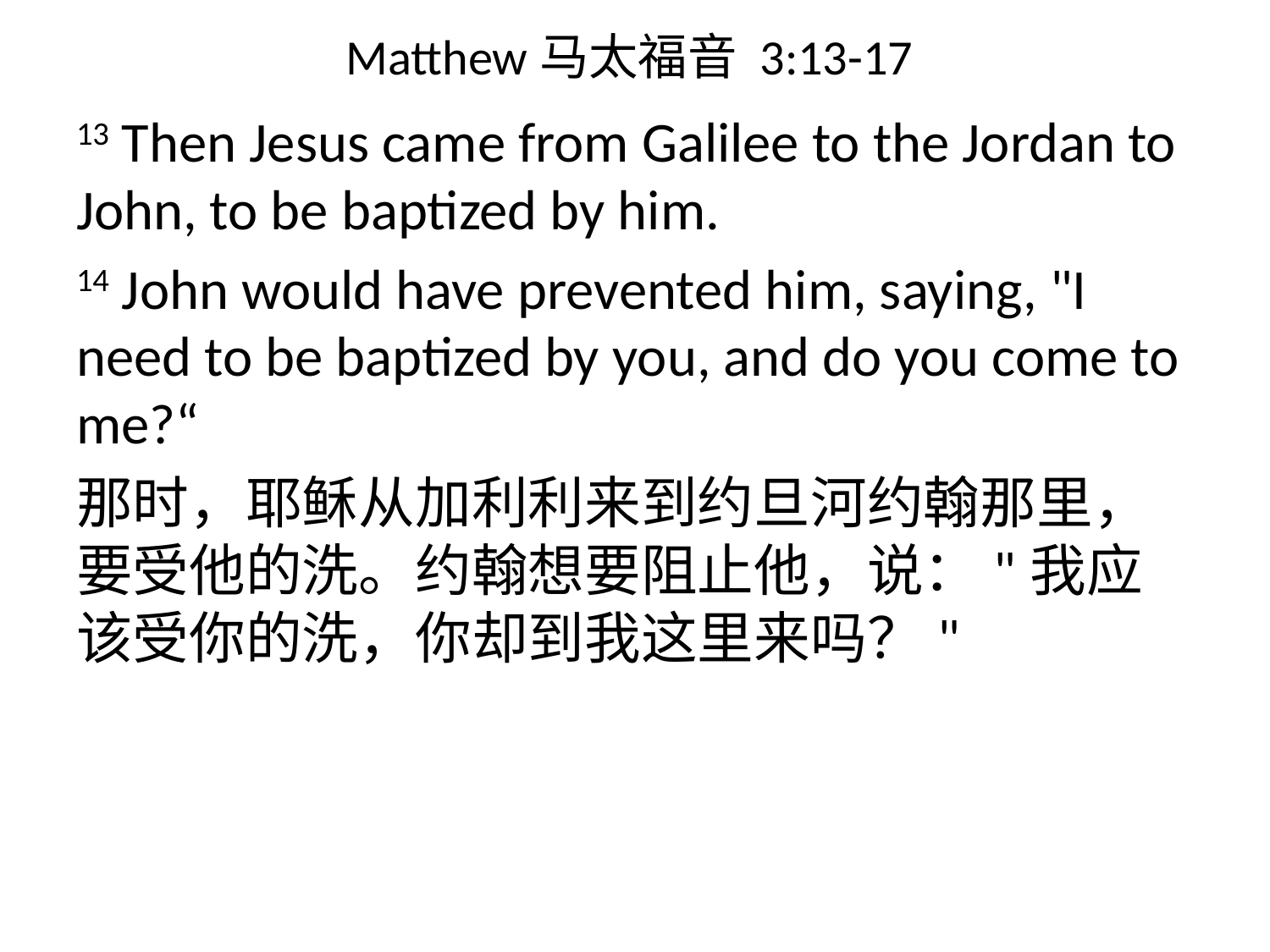

# Matthew马太福音 3:13-17
13 Then Jesus came from Galilee to the Jordan to John, to be baptized by him.
14 John would have prevented him, saying, "I need to be baptized by you, and do you come to me?“
那时，耶稣从加利利来到约旦河约翰那里，要受他的洗。约翰想要阻止他，说："我应该受你的洗，你却到我这里来吗？"